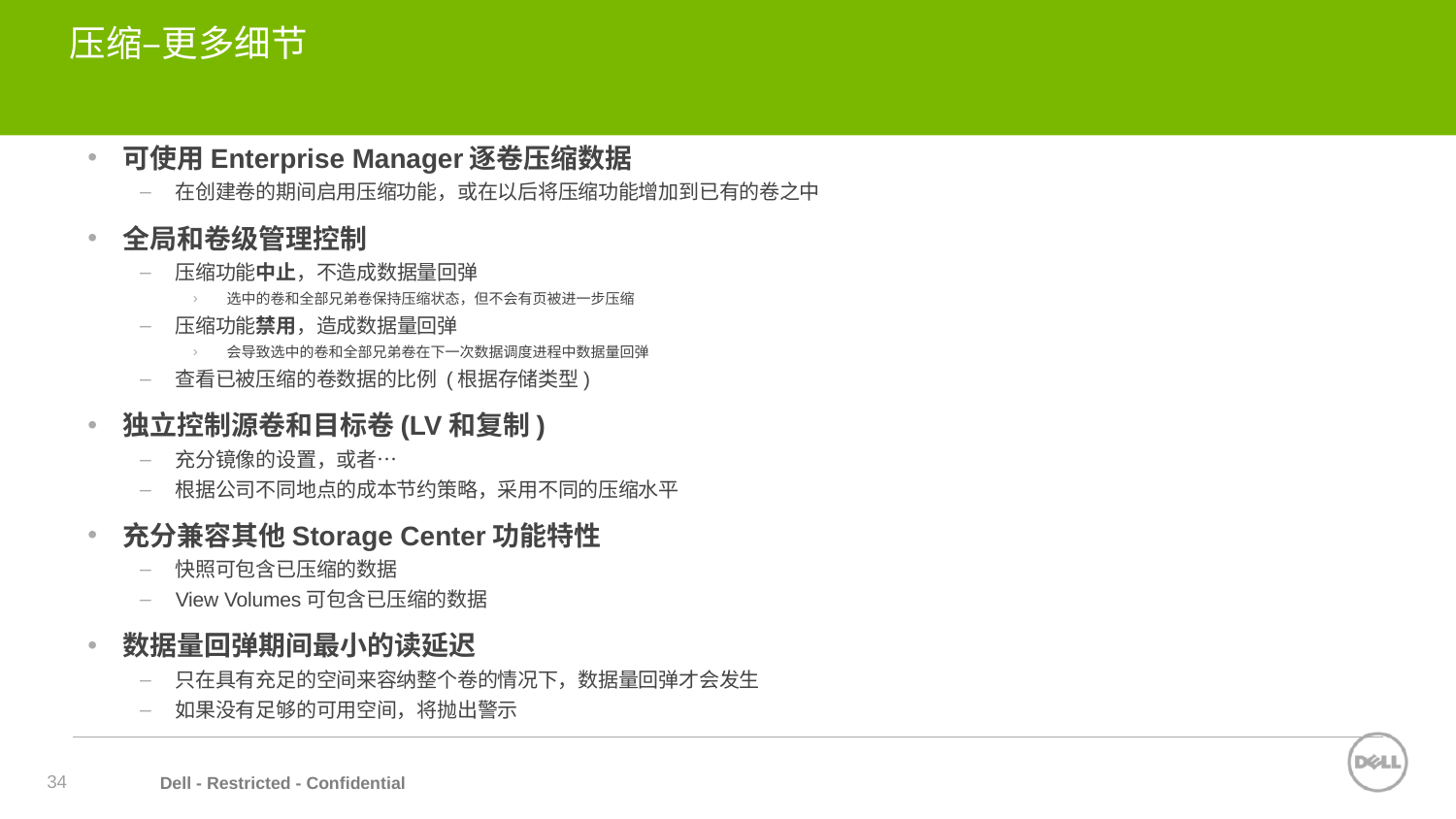

# 压缩–更多细节
可使用Enterprise Manager逐卷压缩数据
在创建卷的期间启用压缩功能，或在以后将压缩功能增加到已有的卷之中
全局和卷级管理控制
压缩功能中止，不造成数据量回弹
选中的卷和全部兄弟卷保持压缩状态，但不会有页被进一步压缩
压缩功能禁用，造成数据量回弹
会导致选中的卷和全部兄弟卷在下一次数据调度进程中数据量回弹
查看已被压缩的卷数据的比例 (根据存储类型)
独立控制源卷和目标卷(LV和复制)
充分镜像的设置，或者…
根据公司不同地点的成本节约策略，采用不同的压缩水平
充分兼容其他Storage Center功能特性
快照可包含已压缩的数据
View Volumes可包含已压缩的数据
数据量回弹期间最小的读延迟
只在具有充足的空间来容纳整个卷的情况下，数据量回弹才会发生
如果没有足够的可用空间，将抛出警示